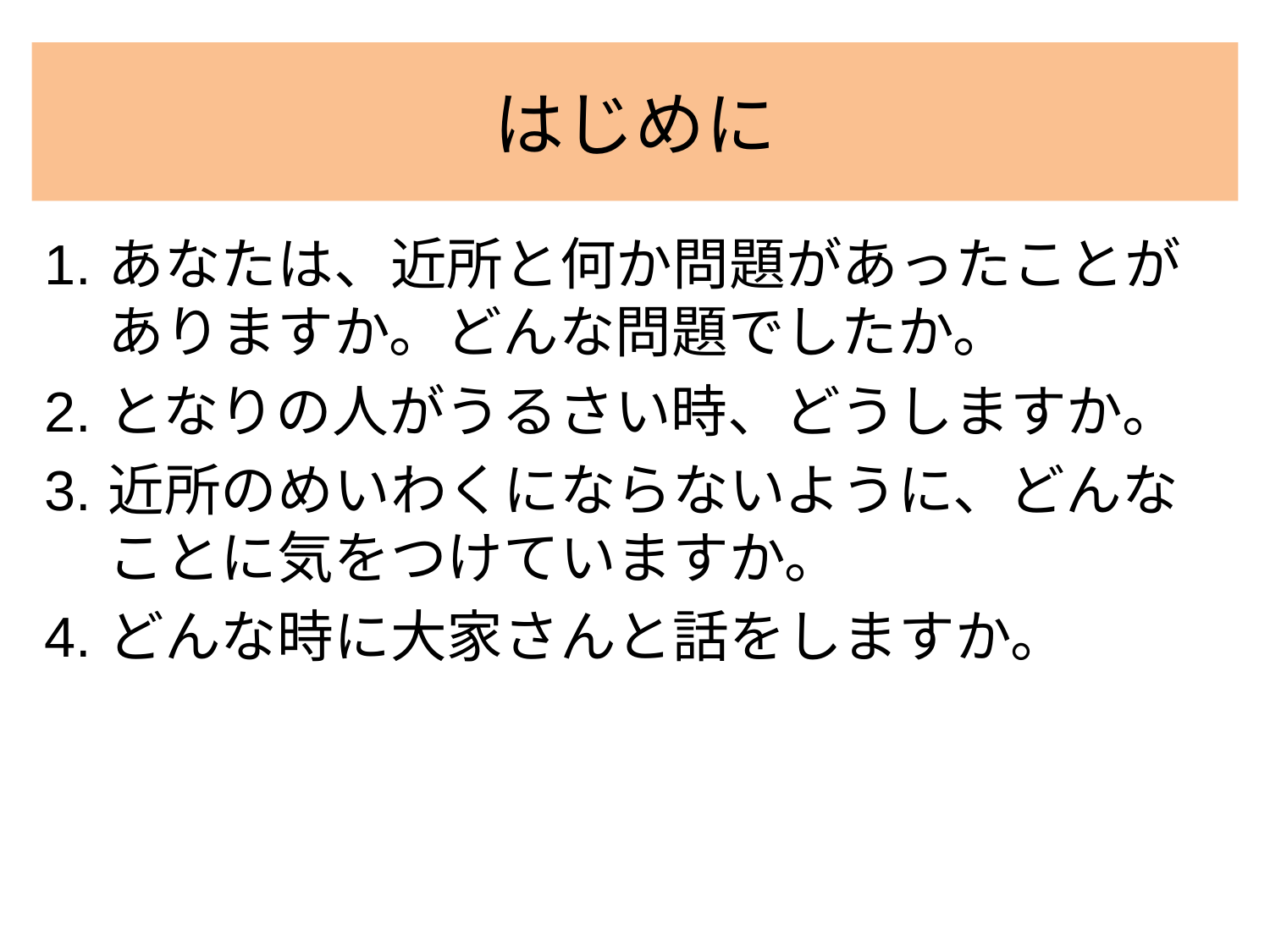

# はじめに
あなたは、近所と何か問題があったことがありますか。どんな問題でしたか。
となりの人がうるさい時、どうしますか。
近所のめいわくにならないように、どんなことに気をつけていますか。
どんな時に大家さんと話をしますか。